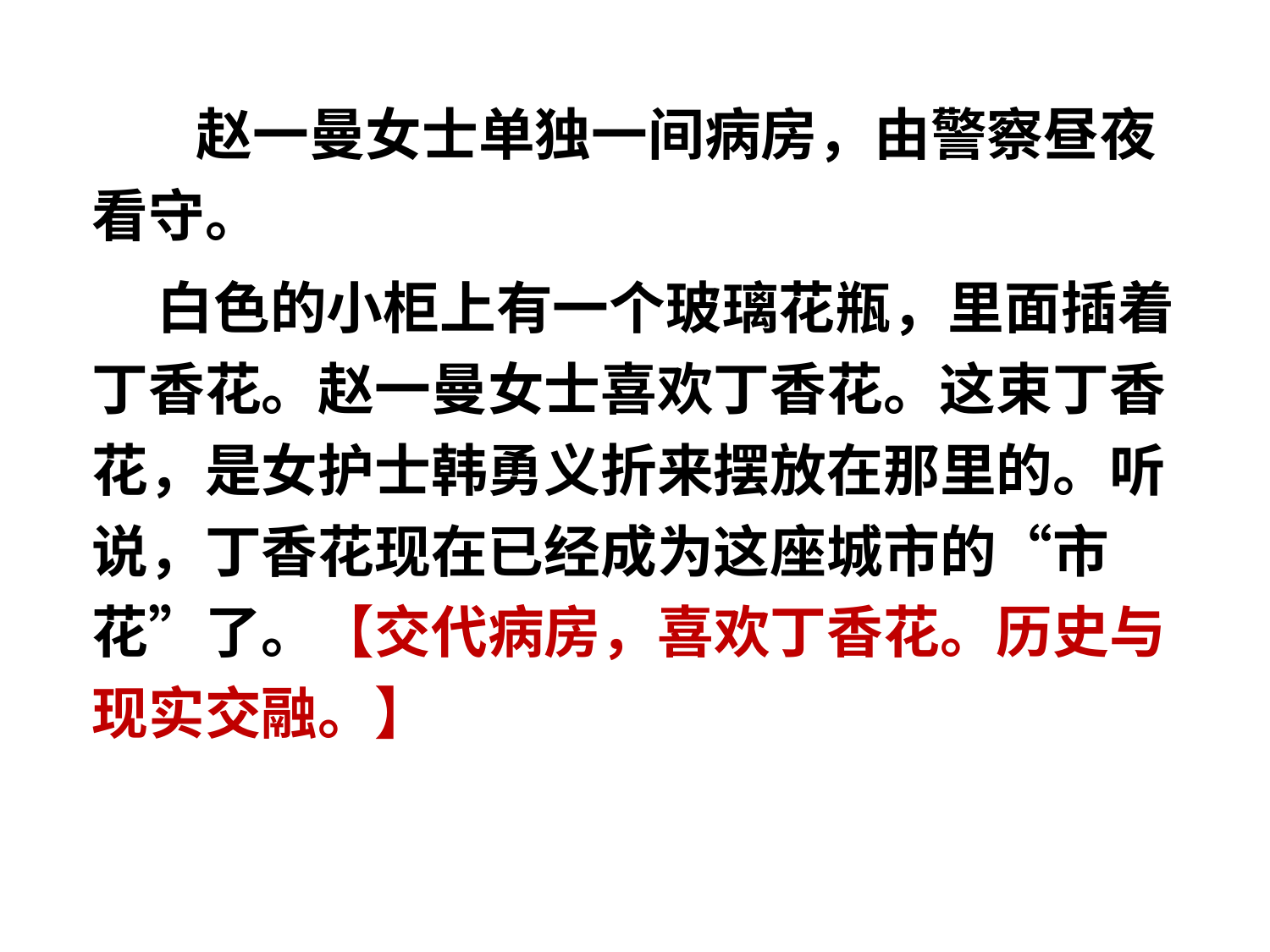

赵一曼女士单独一间病房，由警察昼夜看守。
    白色的小柜上有一个玻璃花瓶，里面插着丁香花。赵一曼女士喜欢丁香花。这束丁香花，是女护士韩勇义折来摆放在那里的。听说，丁香花现在已经成为这座城市的“市花”了。【交代病房，喜欢丁香花。历史与现实交融。】